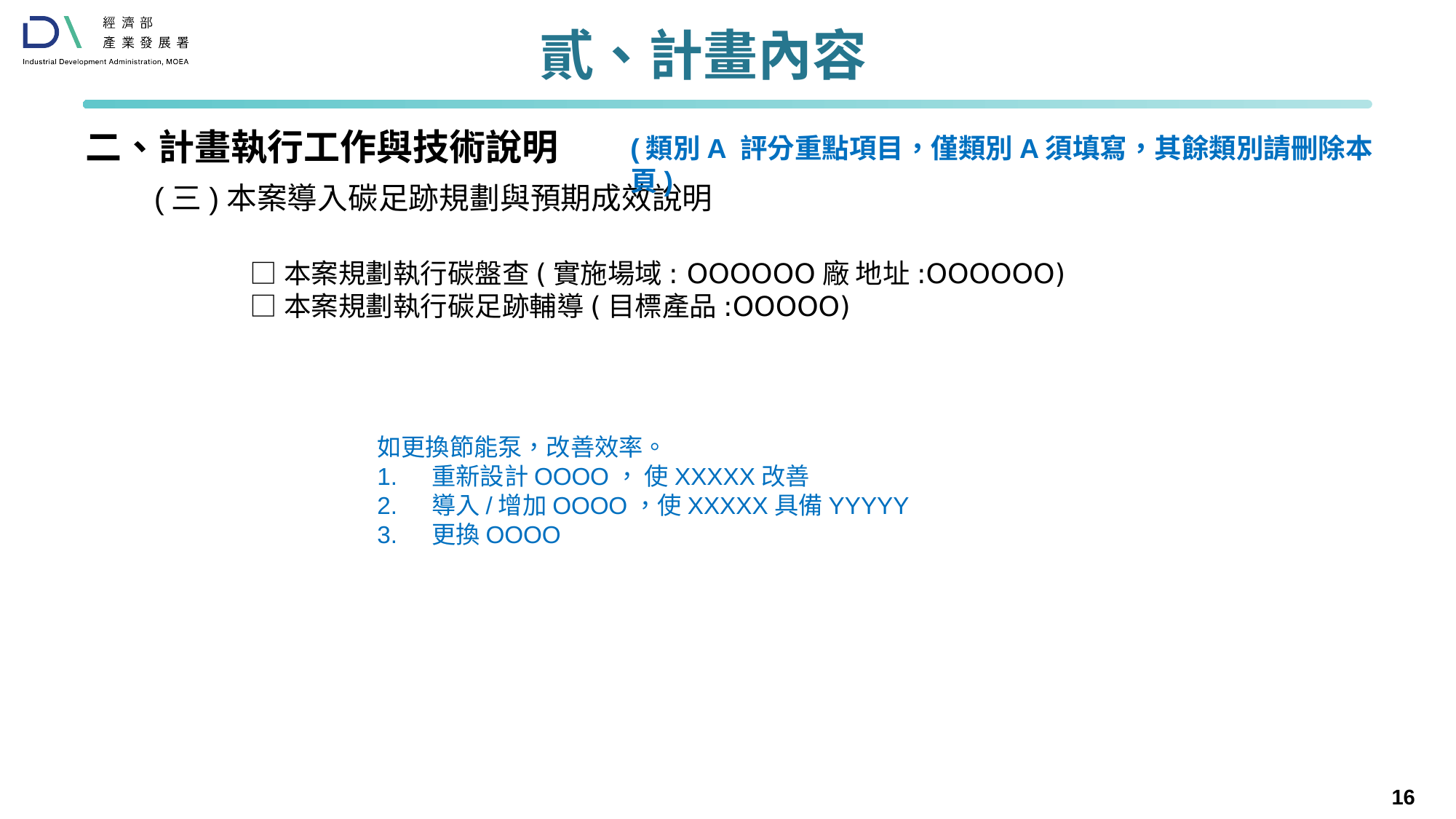

# 貳、計畫內容
二、計畫執行工作與技術說明
(類別A 評分重點項目，僅類別A須填寫，其餘類別請刪除本頁)
(三)本案導入碳足跡規劃與預期成效說明
□本案規劃執行碳盤查(實施場域: OOOOOO廠 地址:OOOOOO)
□本案規劃執行碳足跡輔導(目標產品:OOOOO)
如更換節能泵，改善效率。
重新設計OOOO， 使XXXXX改善
導入/增加OOOO，使XXXXX具備YYYYY
更換OOOO
16